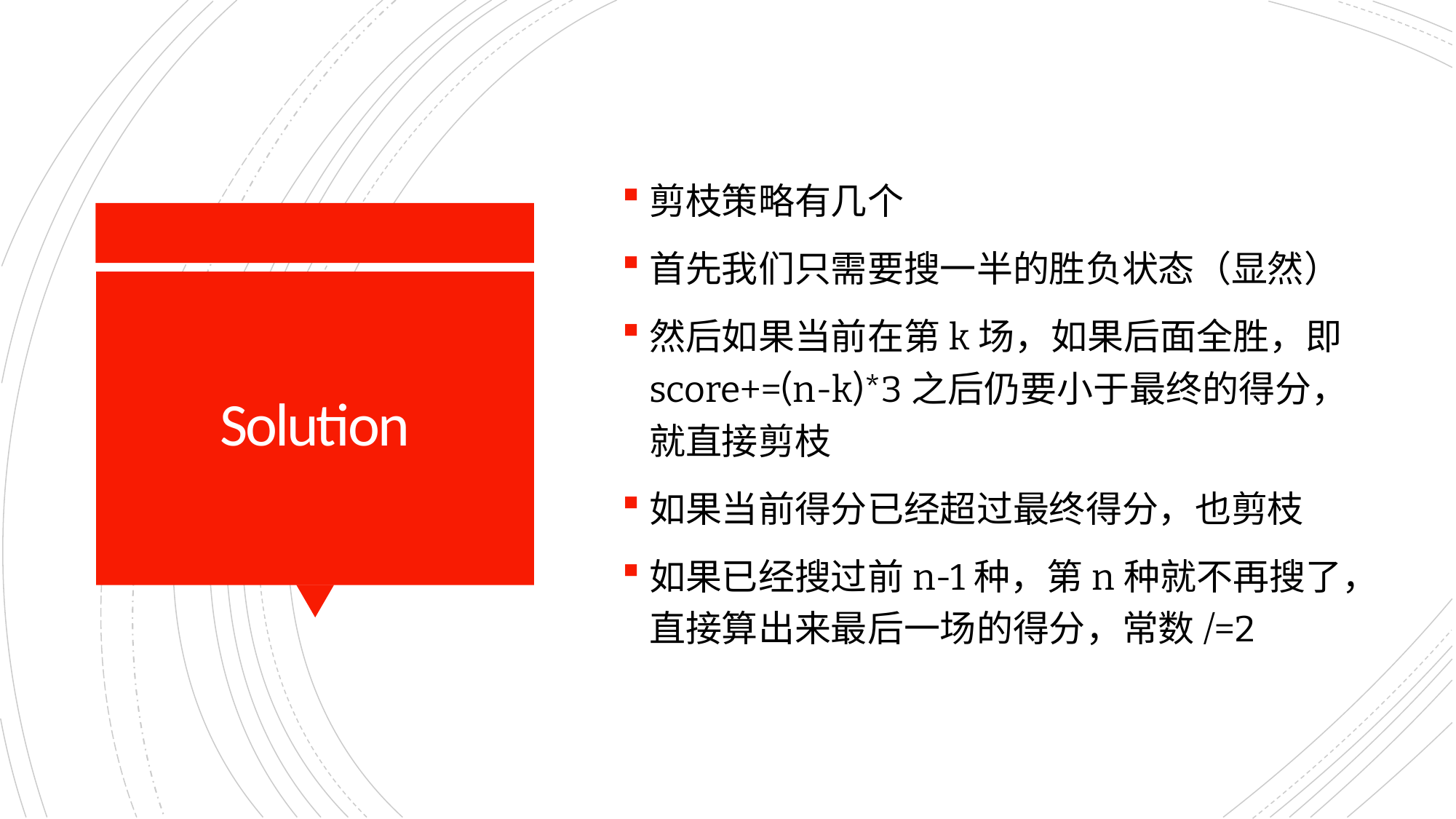

剪枝策略有几个
首先我们只需要搜一半的胜负状态（显然）
然后如果当前在第k场，如果后面全胜，即score+=(n-k)*3之后仍要小于最终的得分，就直接剪枝
如果当前得分已经超过最终得分，也剪枝
如果已经搜过前n-1种，第n种就不再搜了，直接算出来最后一场的得分，常数/=2
# Solution